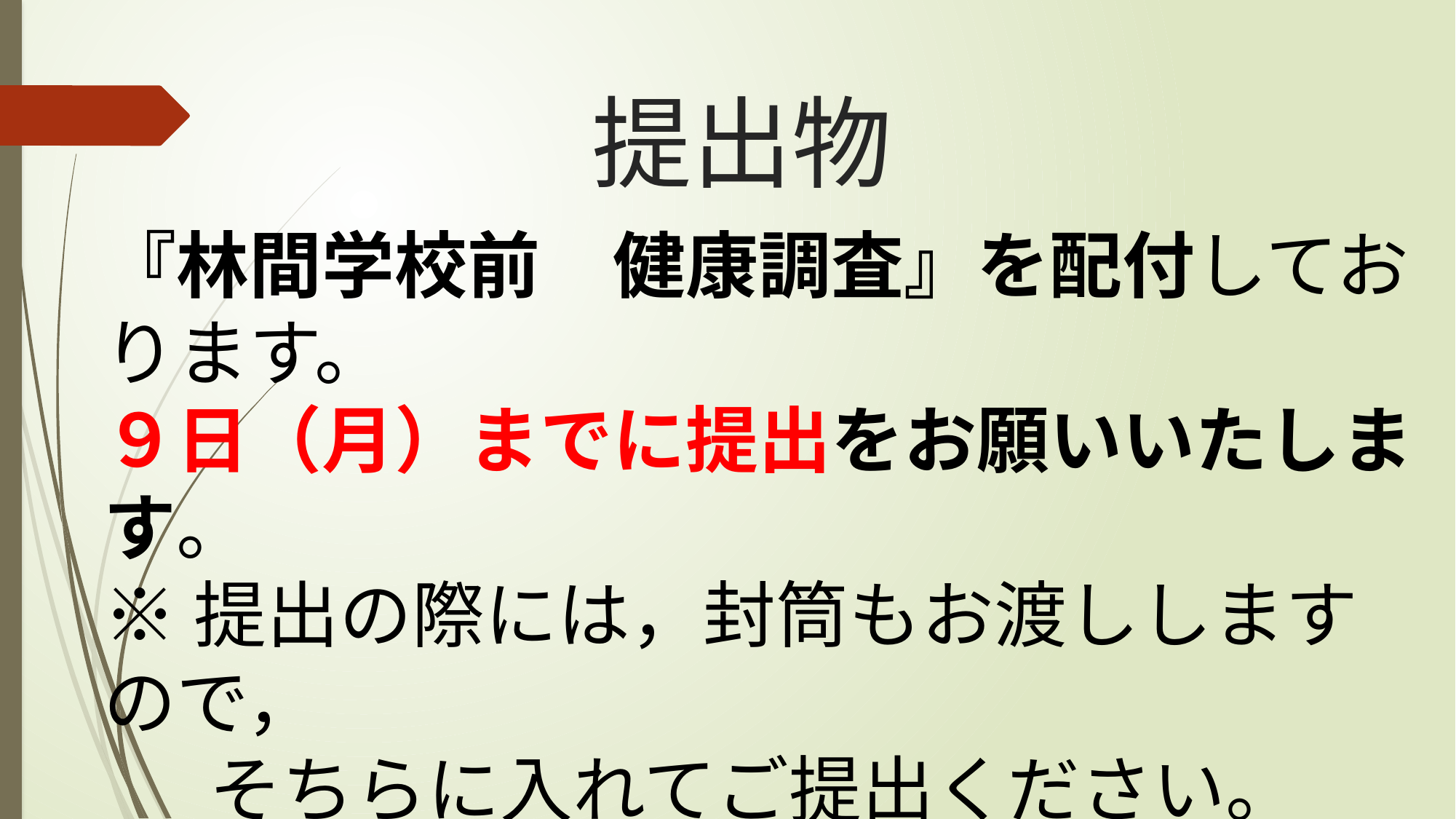

# 提出物
『林間学校前　健康調査』を配付しております。
９日（月）までに提出をお願いいたします。
※提出の際には，封筒もお渡ししますので，
　  そちらに入れてご提出ください。